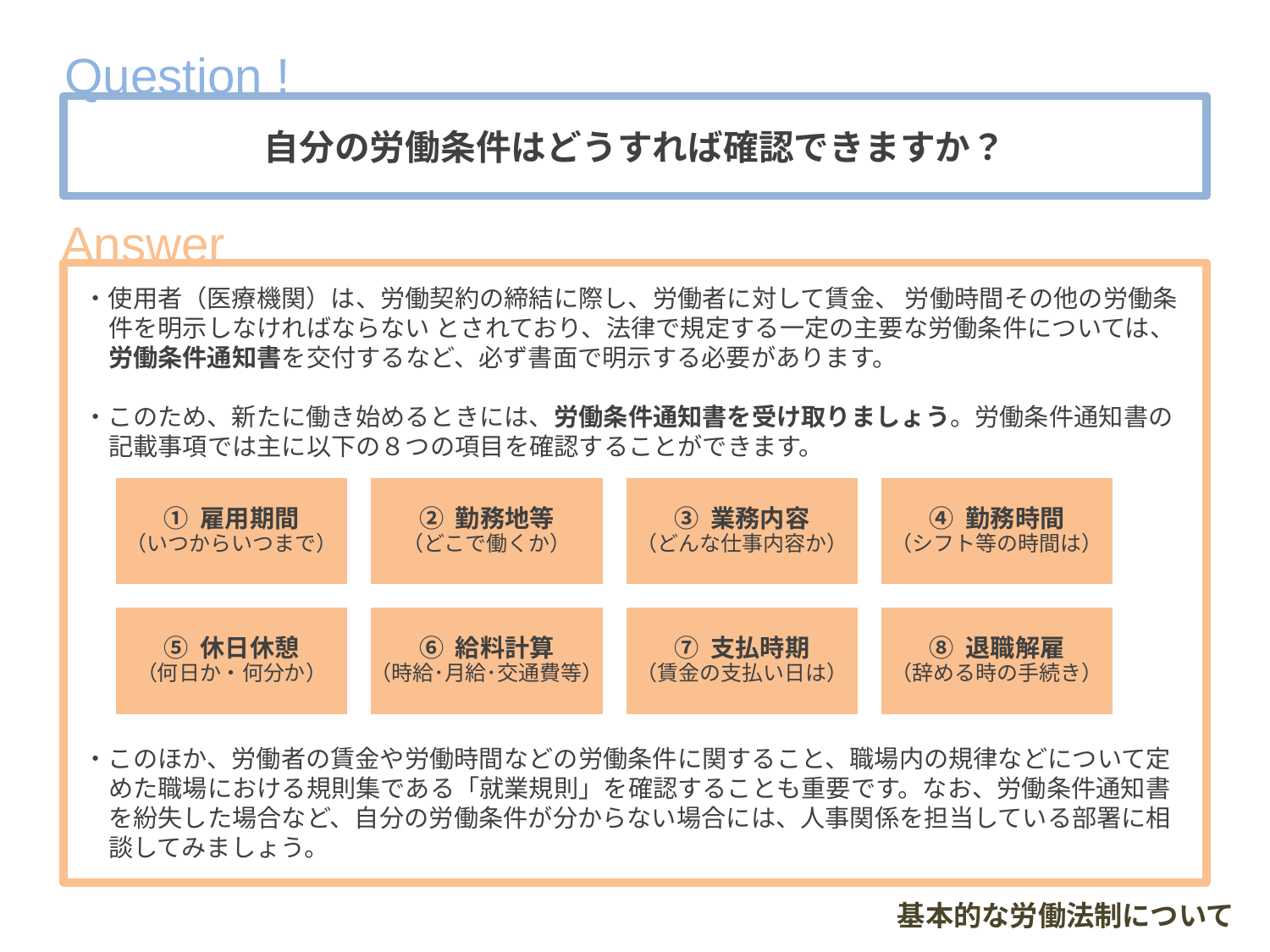

Question !
# 自分の労働条件はどうすれば確認できますか？
Answer
・使用者（医療機関）は、労働契約の締結に際し、労働者に対して賃金、 労働時間その他の労働条件を明示しなければならない とされており、法律で規定する一定の主要な労働条件については、労働条件通知書を交付するなど、必ず書面で明示する必要があります。

・このため、新たに働き始めるときには、労働条件通知書を受け取りましょう。労働条件通知書の記載事項では主に以下の８つの項目を確認することができます。

・このほか、労働者の賃金や労働時間などの労働条件に関すること、職場内の規律などについて定めた職場における規則集である「就業規則」を確認することも重要です。なお、労働条件通知書を紛失した場合など、自分の労働条件が分からない場合には、人事関係を担当している部署に相談してみましょう。
① 雇用期間
（いつからいつまで）
② 勤務地等
（どこで働くか）
③ 業務内容
（どんな仕事内容か）
④ 勤務時間
（シフト等の時間は）
⑤ 休日休憩
（何日か・何分か）
⑥ 給料計算
（時給･月給･交通費等）
⑦ 支払時期
（賃金の支払い日は）
⑧ 退職解雇
（辞める時の手続き）
基本的な労働法制について